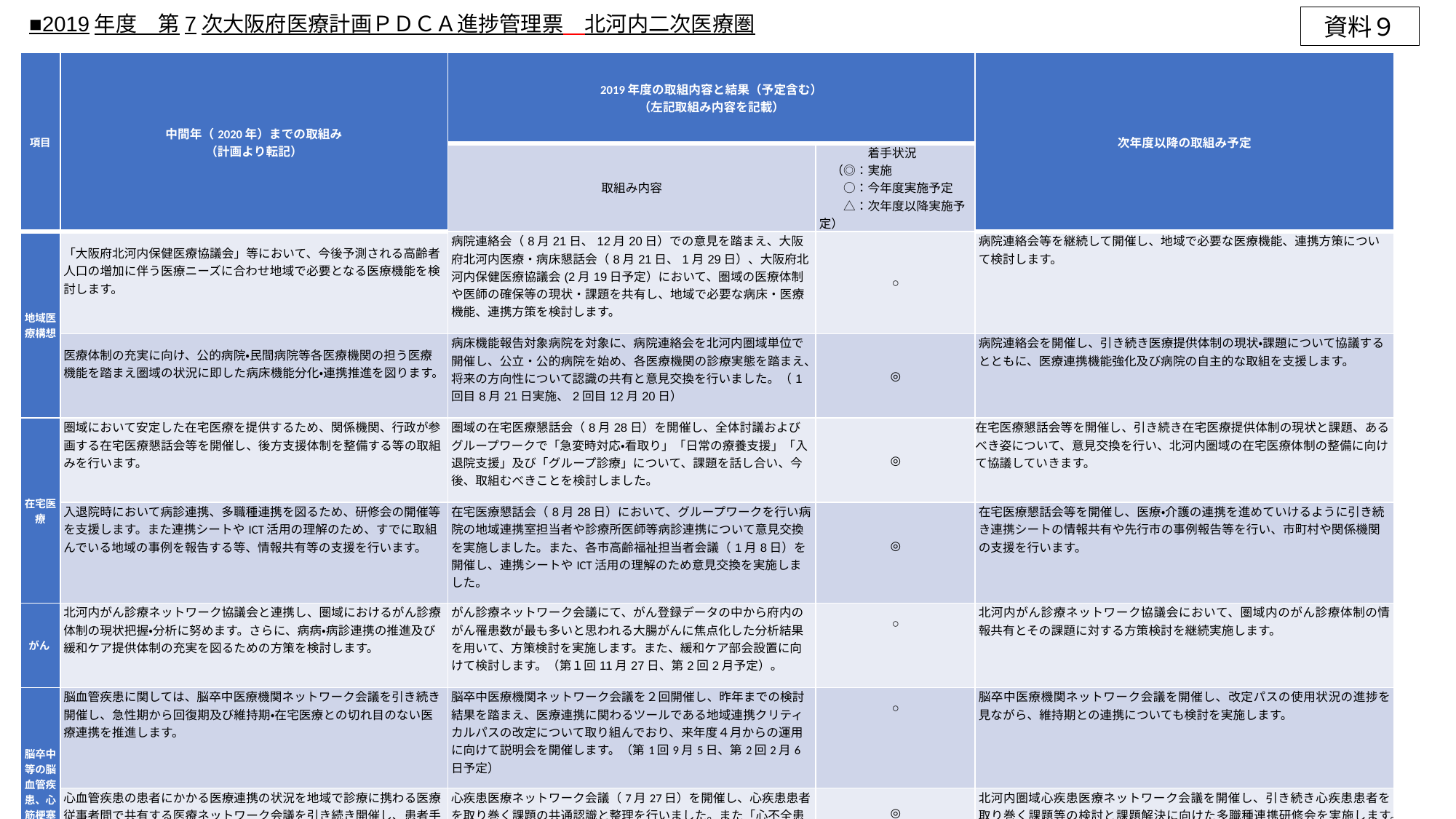

■2019年度　第7次大阪府医療計画ＰＤＣＡ進捗管理票　北河内二次医療圏
資料９
| 項目 | 中間年（2020年）までの取組み （計画より転記） | 2019年度の取組内容と結果（予定含む） （左記取組み内容を記載） |  | 次年度以降の取組み予定 |
| --- | --- | --- | --- | --- |
|  |  | 取組み内容 | 着手状況 　（◎：実施 　　○：今年度実施予定 　　△：次年度以降実施予定） |  |
| 地域医療構想 | 「大阪府北河内保健医療協議会」等において、今後予測される高齢者人口の増加に伴う医療ニーズに合わせ地域で必要となる医療機能を検討します。 | 病院連絡会（8月21日、12月20日）での意見を踏まえ、大阪府北河内医療・病床懇話会（8月21日、1月29日）、大阪府北河内保健医療協議会(2月19日予定）において、圏域の医療体制や医師の確保等の現状・課題を共有し、地域で必要な病床・医療機能、連携方策を検討します。 | ○ | 病院連絡会等を継続して開催し、地域で必要な医療機能、連携方策について検討します。 |
|  | 医療体制の充実に向け、公的病院・民間病院等各医療機関の担う医療機能を踏まえ圏域の状況に即した病床機能分化・連携推進を図ります。 | 病床機能報告対象病院を対象に、病院連絡会を北河内圏域単位で開催し、公立・公的病院を始め、各医療機関の診療実態を踏まえ、将来の方向性について認識の共有と意見交換を行いました。（1回目8月21日実施、2回目12月20日） | ◎ | 病院連絡会を開催し、引き続き医療提供体制の現状・課題について協議するとともに、医療連携機能強化及び病院の自主的な取組を支援します。 |
| 在宅医療 | 圏域において安定した在宅医療を提供するため、関係機関、行政が参画する在宅医療懇話会等を開催し、後方支援体制を整備する等の取組みを行います。 | 圏域の在宅医療懇話会（8月28日）を開催し、全体討議およびグループワークで「急変時対応・看取り」「日常の療養支援」「入退院支援」及び「グループ診療」について、課題を話し合い、今後、取組むべきことを検討しました。 | ◎ | 在宅医療懇話会等を開催し、引き続き在宅医療提供体制の現状と課題、あるべき姿について、意見交換を行い、北河内圏域の在宅医療体制の整備に向けて協議していきます。 |
|  | 入退院時において病診連携、多職種連携を図るため、研修会の開催等を支援します。また連携シートやICT活用の理解のため、すでに取組んでいる地域の事例を報告する等、情報共有等の支援を行います。 | 在宅医療懇話会（8月28日）において、グループワークを行い病院の地域連携室担当者や診療所医師等病診連携について意見交換を実施しました。また、各市高齢福祉担当者会議（1月8日）を開催し、連携シートやICT活用の理解のため意見交換を実施しました。 | ◎ | 在宅医療懇話会等を開催し、医療・介護の連携を進めていけるように引き続き連携シートの情報共有や先行市の事例報告等を行い、市町村や関係機関の支援を行います。 |
| がん | 北河内がん診療ネットワーク協議会と連携し、圏域におけるがん診療体制の現状把握・分析に努めます。さらに、病病・病診連携の推進及び緩和ケア提供体制の充実を図るための方策を検討します。 | がん診療ネットワーク会議にて、がん登録データの中から府内のがん罹患数が最も多いと思われる大腸がんに焦点化した分析結果を用いて、方策検討を実施します。また、緩和ケア部会設置に向けて検討します。（第１回11月27日、第2回2月予定）。 | ○ | 北河内がん診療ネットワーク協議会において、圏域内のがん診療体制の情報共有とその課題に対する方策検討を継続実施します。 |
| 脳卒中等の脳血管疾患、心筋梗塞等の心血管疾患、糖尿病 | 脳血管疾患に関しては、脳卒中医療機関ネットワーク会議を引き続き開催し、急性期から回復期及び維持期・在宅医療との切れ目のない医療連携を推進します。 | 脳卒中医療機関ネットワーク会議を２回開催し、昨年までの検討結果を踏まえ、医療連携に関わるツールである地域連携クリティカルパスの改定について取り組んでおり、来年度４月からの運用に向けて説明会を開催します。（第1回9月5日、第2回2月6日予定） | ○ | 脳卒中医療機関ネットワーク会議を開催し、改定パスの使用状況の進捗を見ながら、維持期との連携についても検討を実施します。 |
|  | 心血管疾患の患者にかかる医療連携の状況を地域で診療に携わる医療従事者間で共有する医療ネットワーク会議を引き続き開催し、患者手帳等の連携ツールの活用や病診連携及び多職種連携を推進します。 | 心疾患医療ネットワーク会議（7月27日）を開催し、心疾患患者を取り巻く課題の共通認識と整理を行いました。また「心不全患者の日常生活のポイント」というテーマで、研修会（11月30日）を行いました。 | ◎ | 北河内圏域心疾患医療ネットワーク会議を開催し、引き続き心疾患患者を取り巻く課題等の検討と課題解決に向けた多職種連携研修会を実施します。 |
|  | 糖尿病ネットワーク会議を引き続き開催し、病診、診診連携にとどまらず、糖尿病連携手帳を活用し、医歯薬連携の促進を図ります。 | 糖尿病連携手帳を周知するポスターを委員及び圏域の三師会に配付しました（5月）。また医歯薬連携の促進のため研修会を開催（12月7日）しました。糖尿病ネットワーク会議を開催し、さらなる医歯薬連携の促進について検討します。（2月予定） | ○ | 糖尿病ネットワーク会議を継続して開催し、医歯薬連携体制の推進における啓発方法や研修等について検討します。 |